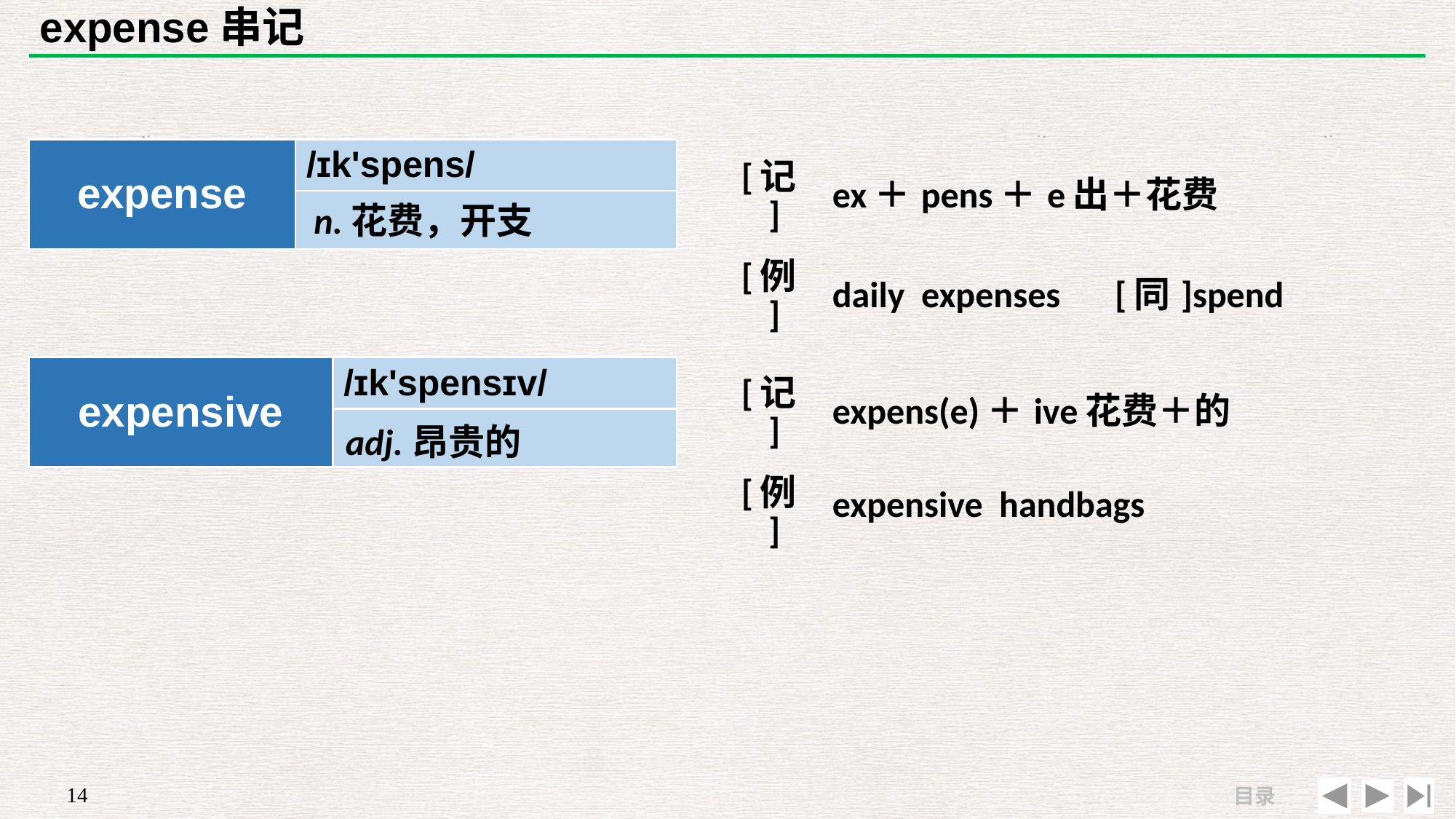

# expense串记

| expense | /ɪk'spens/ |
| --- | --- |
|  |  |
| [记] | ex＋pens＋e出＋花费 |
| --- | --- |
| [例] | daily expenses　[同]spend |
n.花费，开支
| expensive | /ɪk'spensɪv/ |
| --- | --- |
|  |  |
| [记] | expens(e)＋ive花费＋的 |
| --- | --- |
| [例] | expensive handbags |
adj.昂贵的